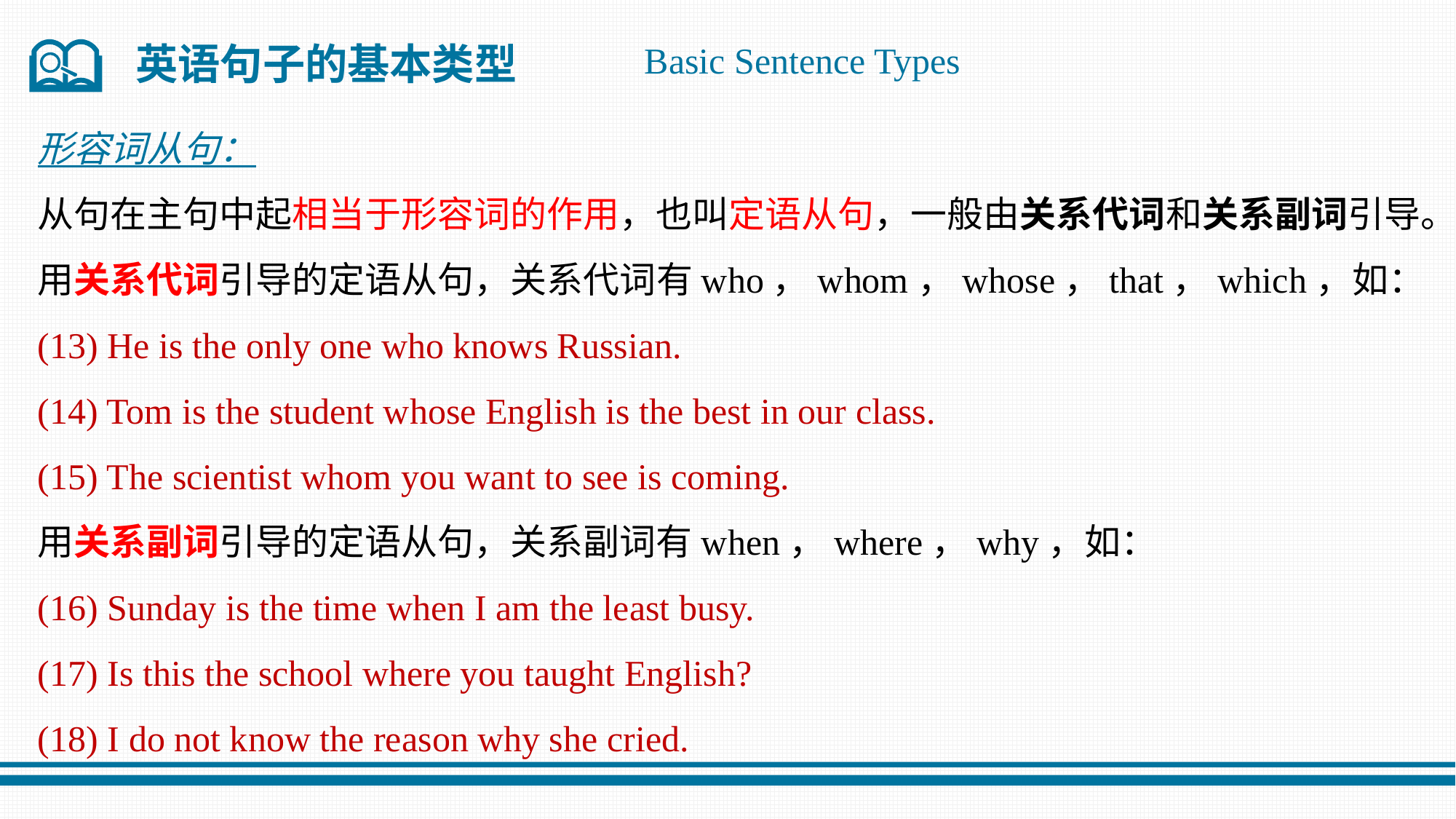

英语句子的基本类型
Basic Sentence Types
形容词从句：
从句在主句中起相当于形容词的作用，也叫定语从句，一般由关系代词和关系副词引导。
用关系代词引导的定语从句，关系代词有who，whom，whose，that，which，如：
(13) He is the only one who knows Russian.
(14) Tom is the student whose English is the best in our class.
(15) The scientist whom you want to see is coming.
用关系副词引导的定语从句，关系副词有when，where，why，如：
(16) Sunday is the time when I am the least busy.
(17) Is this the school where you taught English?
(18) I do not know the reason why she cried.